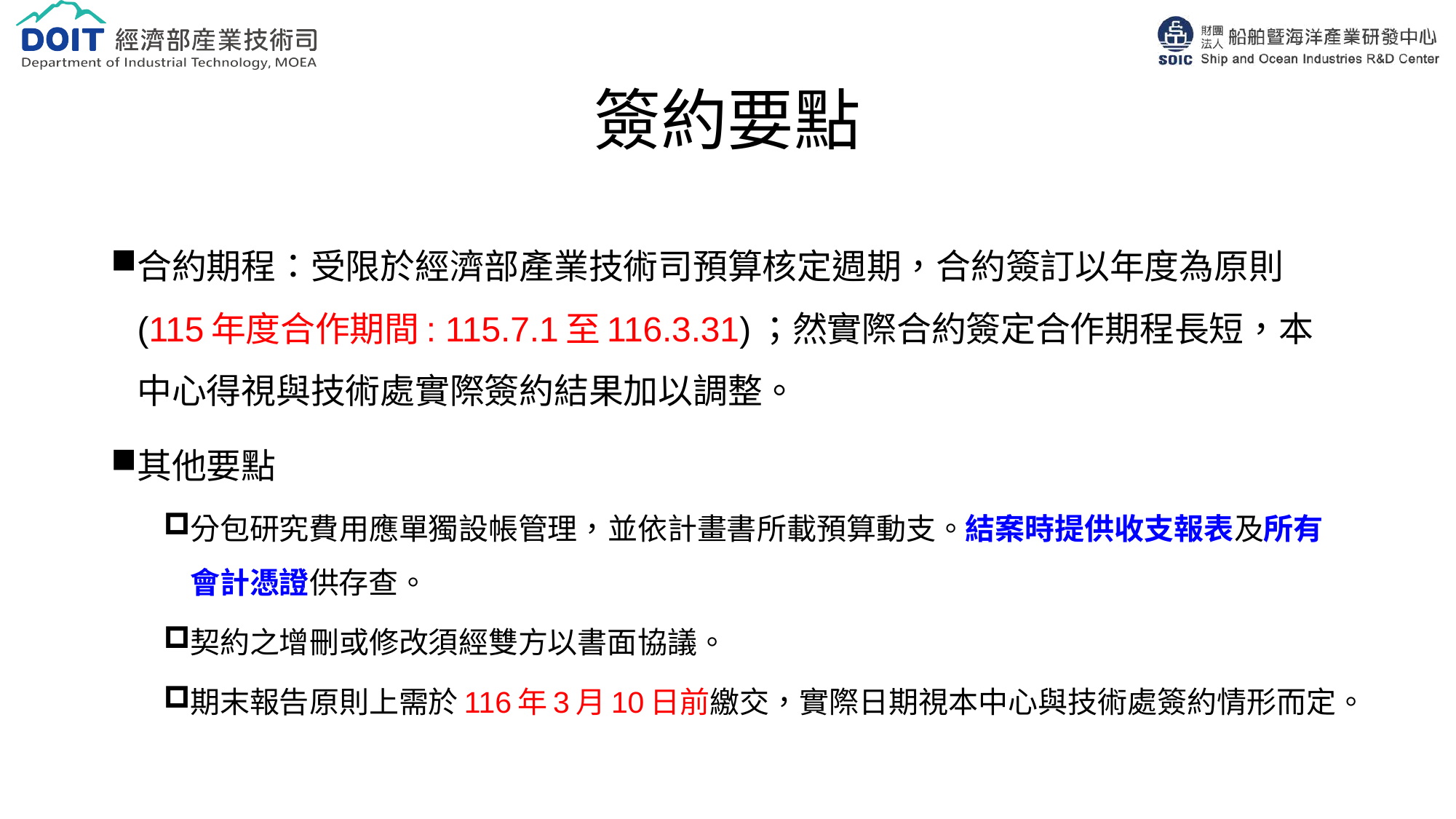

# 簽約要點
合約期程：受限於經濟部產業技術司預算核定週期，合約簽訂以年度為原則(115年度合作期間: 115.7.1至116.3.31)；然實際合約簽定合作期程長短，本中心得視與技術處實際簽約結果加以調整。
其他要點
分包研究費用應單獨設帳管理，並依計畫書所載預算動支。結案時提供收支報表及所有會計憑證供存查。
契約之增刪或修改須經雙方以書面協議。
期末報告原則上需於116年3月10日前繳交，實際日期視本中心與技術處簽約情形而定。